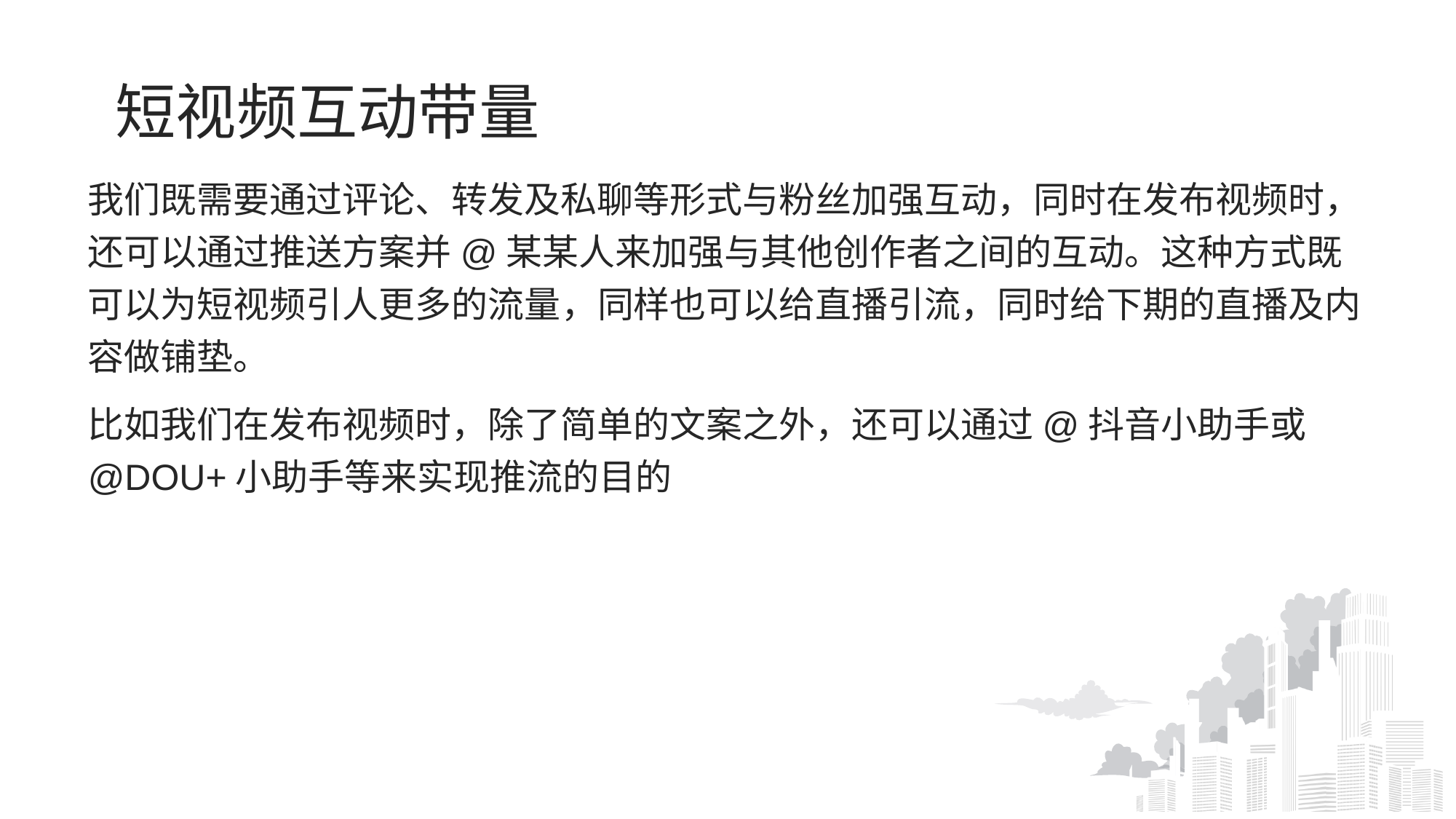

# 短视频互动带量
我们既需要通过评论、转发及私聊等形式与粉丝加强互动，同时在发布视频时，还可以通过推送方案并@某某人来加强与其他创作者之间的互动。这种方式既可以为短视频引人更多的流量，同样也可以给直播引流，同时给下期的直播及内容做铺垫。
比如我们在发布视频时，除了简单的文案之外，还可以通过@抖音小助手或@DOU+小助手等来实现推流的目的